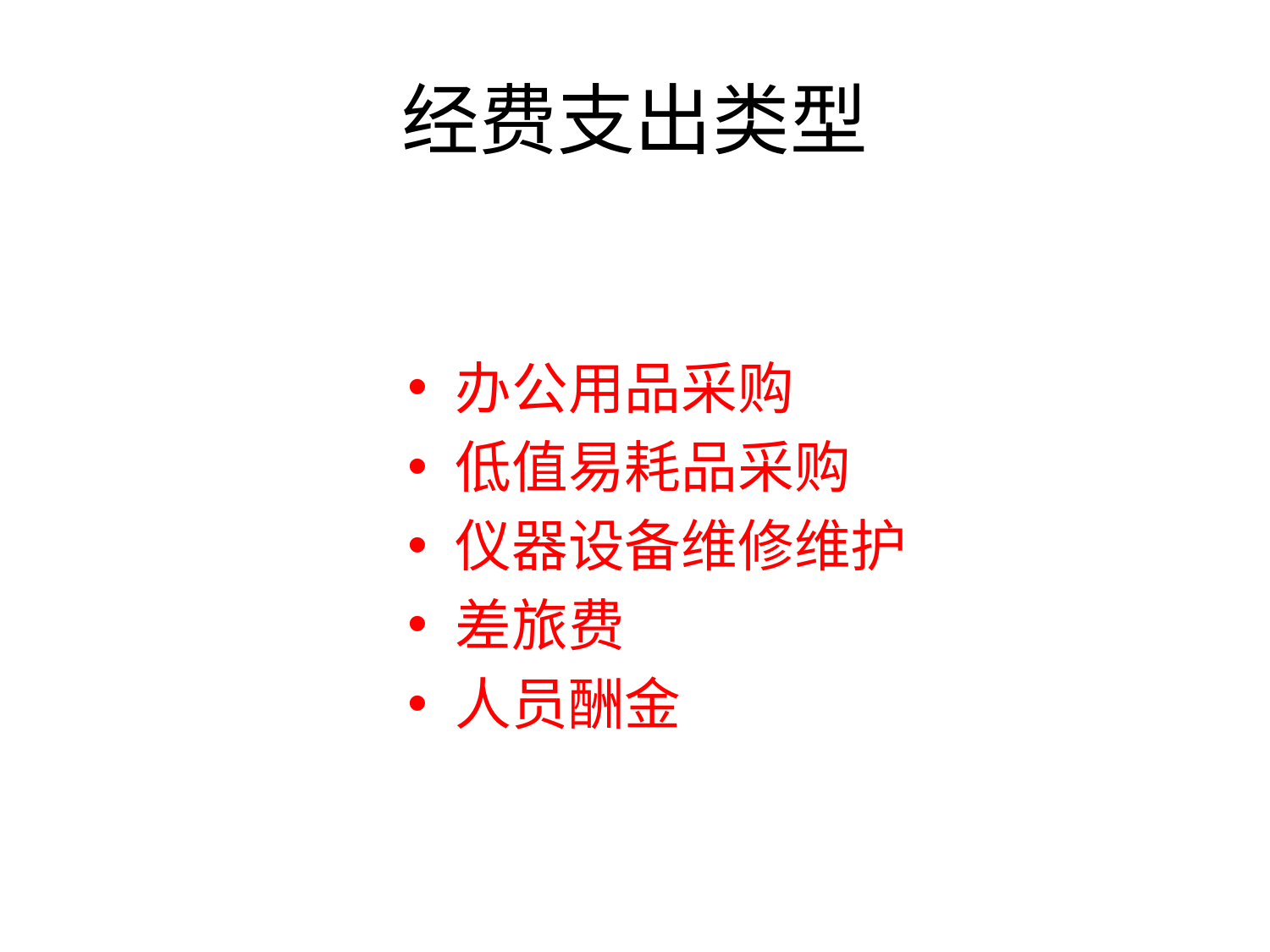

# 经费支出类型
办公用品采购
低值易耗品采购
仪器设备维修维护
差旅费
人员酬金